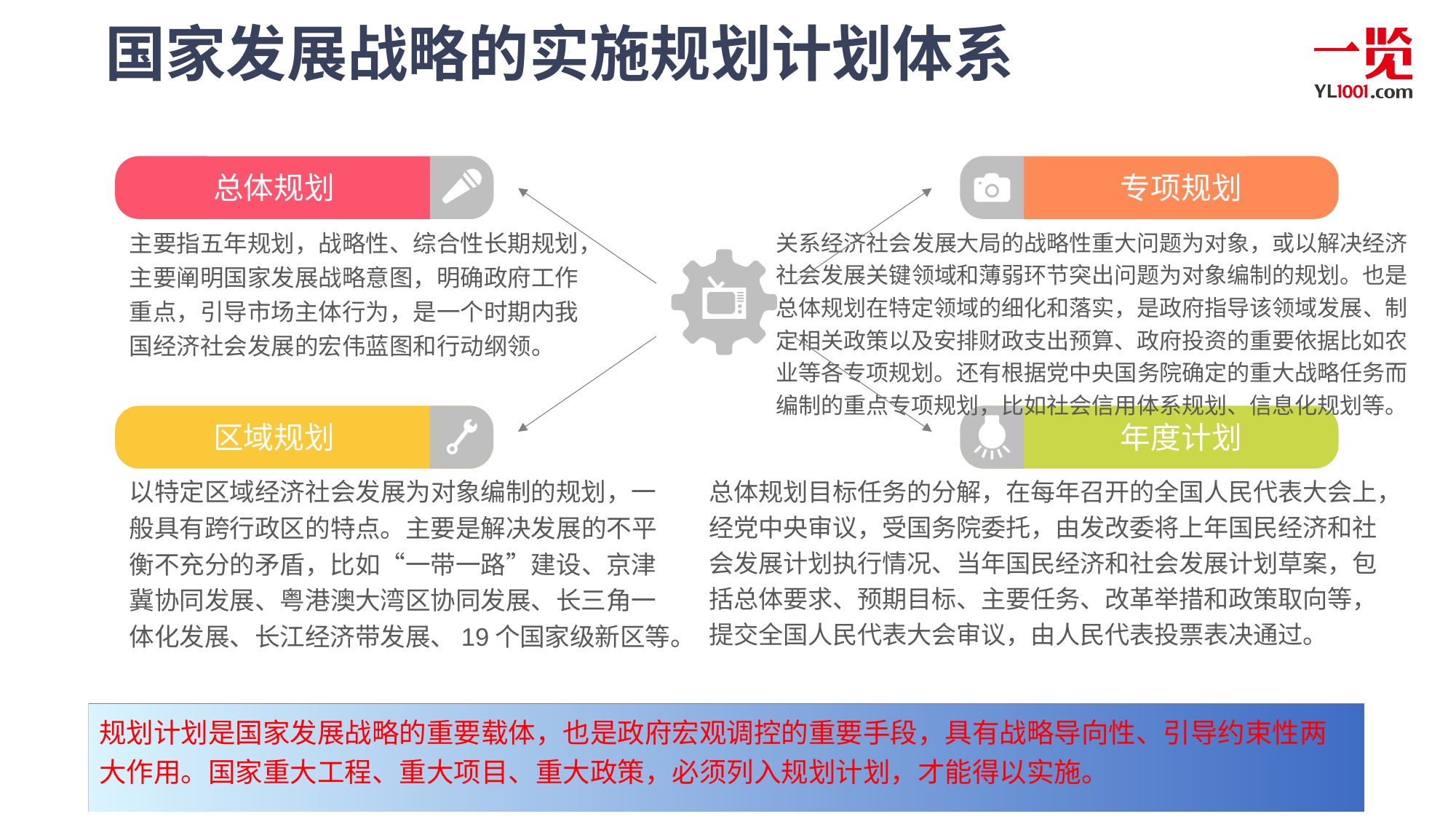

# 国家发展战略的实施规划计划体系

总体规划
专项规划

主要指五年规划，战略性、综合性长期规划，主要阐明国家发展战略意图，明确政府工作重点，引导市场主体行为，是一个时期内我国经济社会发展的宏伟蓝图和行动纲领。
关系经济社会发展大局的战略性重大问题为对象，或以解决经济社会发展关键领域和薄弱环节突出问题为对象编制的规划。也是总体规划在特定领域的细化和落实，是政府指导该领域发展、制定相关政策以及安排财政支出预算、政府投资的重要依据比如农业等各专项规划。还有根据党中央国务院确定的重大战略任务而编制的重点专项规划，比如社会信用体系规划、信息化规划等。

区域规划
年度计划

以特定区域经济社会发展为对象编制的规划，一般具有跨行政区的特点。主要是解决发展的不平衡不充分的矛盾，比如“一带一路”建设、京津冀协同发展、粤港澳大湾区协同发展、长三角一体化发展、长江经济带发展、19个国家级新区等。
总体规划目标任务的分解，在每年召开的全国人民代表大会上，经党中央审议，受国务院委托，由发改委将上年国民经济和社会发展计划执行情况、当年国民经济和社会发展计划草案，包括总体要求、预期目标、主要任务、改革举措和政策取向等，提交全国人民代表大会审议，由人民代表投票表决通过。
规划计划是国家发展战略的重要载体，也是政府宏观调控的重要手段，具有战略导向性、引导约束性两大作用。国家重大工程、重大项目、重大政策，必须列入规划计划，才能得以实施。